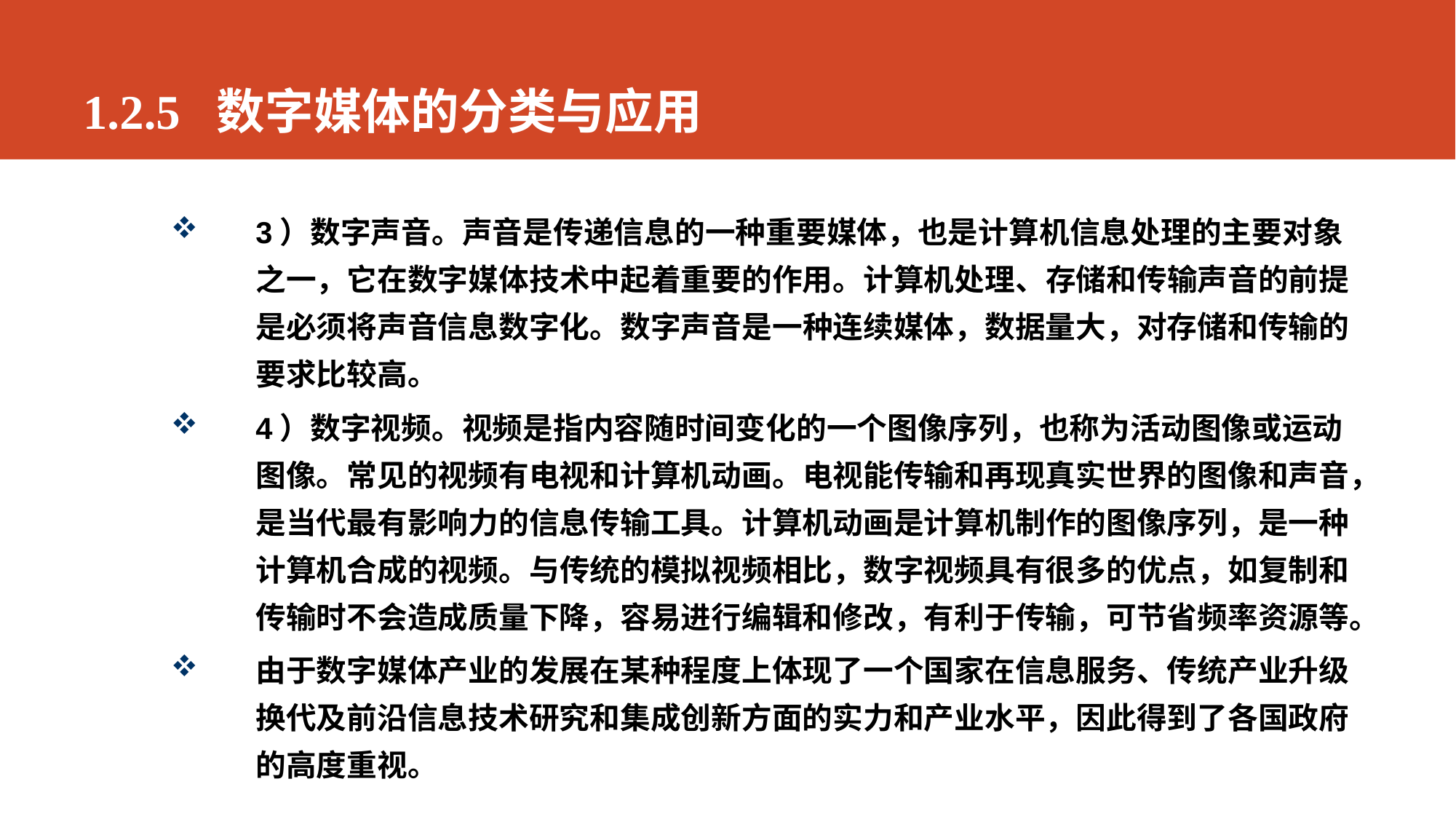

# 1.2.5  数字媒体的分类与应用
3）数字声音。声音是传递信息的一种重要媒体，也是计算机信息处理的主要对象之一，它在数字媒体技术中起着重要的作用。计算机处理、存储和传输声音的前提是必须将声音信息数字化。数字声音是一种连续媒体，数据量大，对存储和传输的要求比较高。
4）数字视频。视频是指内容随时间变化的一个图像序列，也称为活动图像或运动图像。常见的视频有电视和计算机动画。电视能传输和再现真实世界的图像和声音，是当代最有影响力的信息传输工具。计算机动画是计算机制作的图像序列，是一种计算机合成的视频。与传统的模拟视频相比，数字视频具有很多的优点，如复制和传输时不会造成质量下降，容易进行编辑和修改，有利于传输，可节省频率资源等。
由于数字媒体产业的发展在某种程度上体现了一个国家在信息服务、传统产业升级换代及前沿信息技术研究和集成创新方面的实力和产业水平，因此得到了各国政府的高度重视。